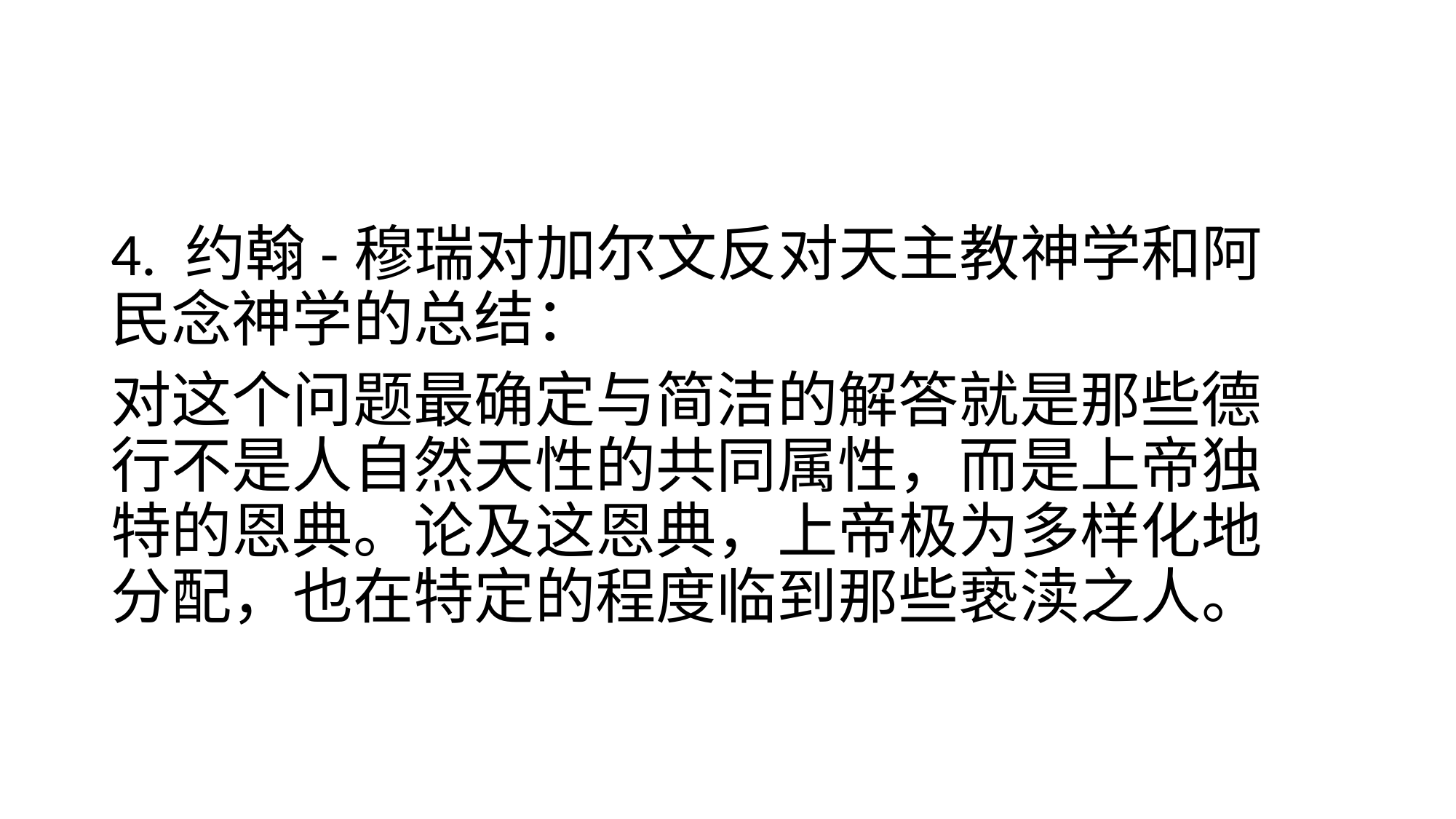

#
4. 约翰-穆瑞对加尔文反对天主教神学和阿民念神学的总结：
对这个问题最确定与简洁的解答就是那些德行不是人自然天性的共同属性，而是上帝独特的恩典。论及这恩典，上帝极为多样化地分配，也在特定的程度临到那些亵渎之人。